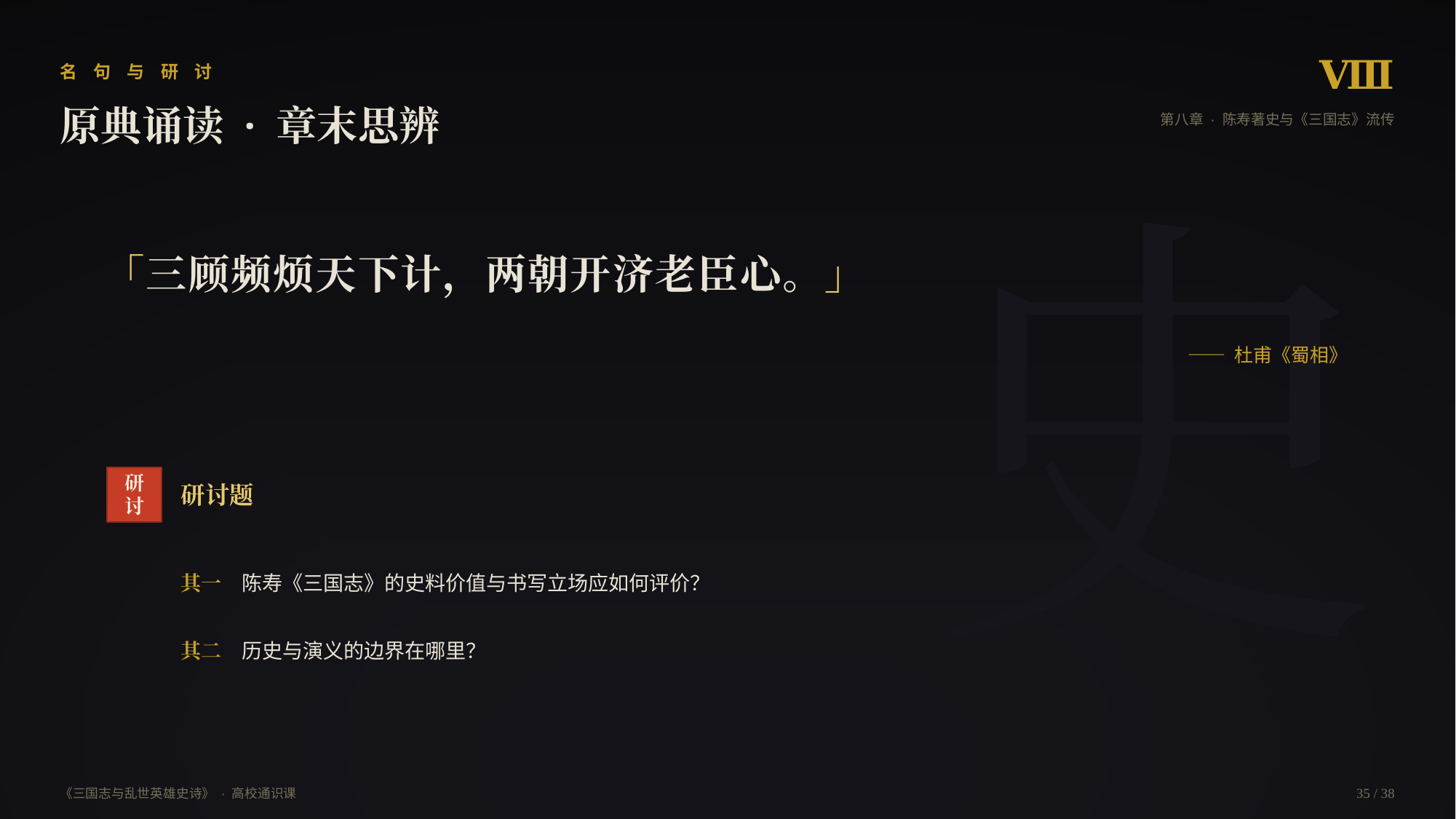

Ⅷ
名 句 与 研 讨
原典诵读 · 章末思辨
第八章 · 陈寿著史与《三国志》流传
史
「三顾频烦天下计，两朝开济老臣心。」
—— 杜甫《蜀相》

研
讨
研讨题
其一　陈寿《三国志》的史料价值与书写立场应如何评价？
其二　历史与演义的边界在哪里？
《三国志与乱世英雄史诗》 · 高校通识课
35 / 38